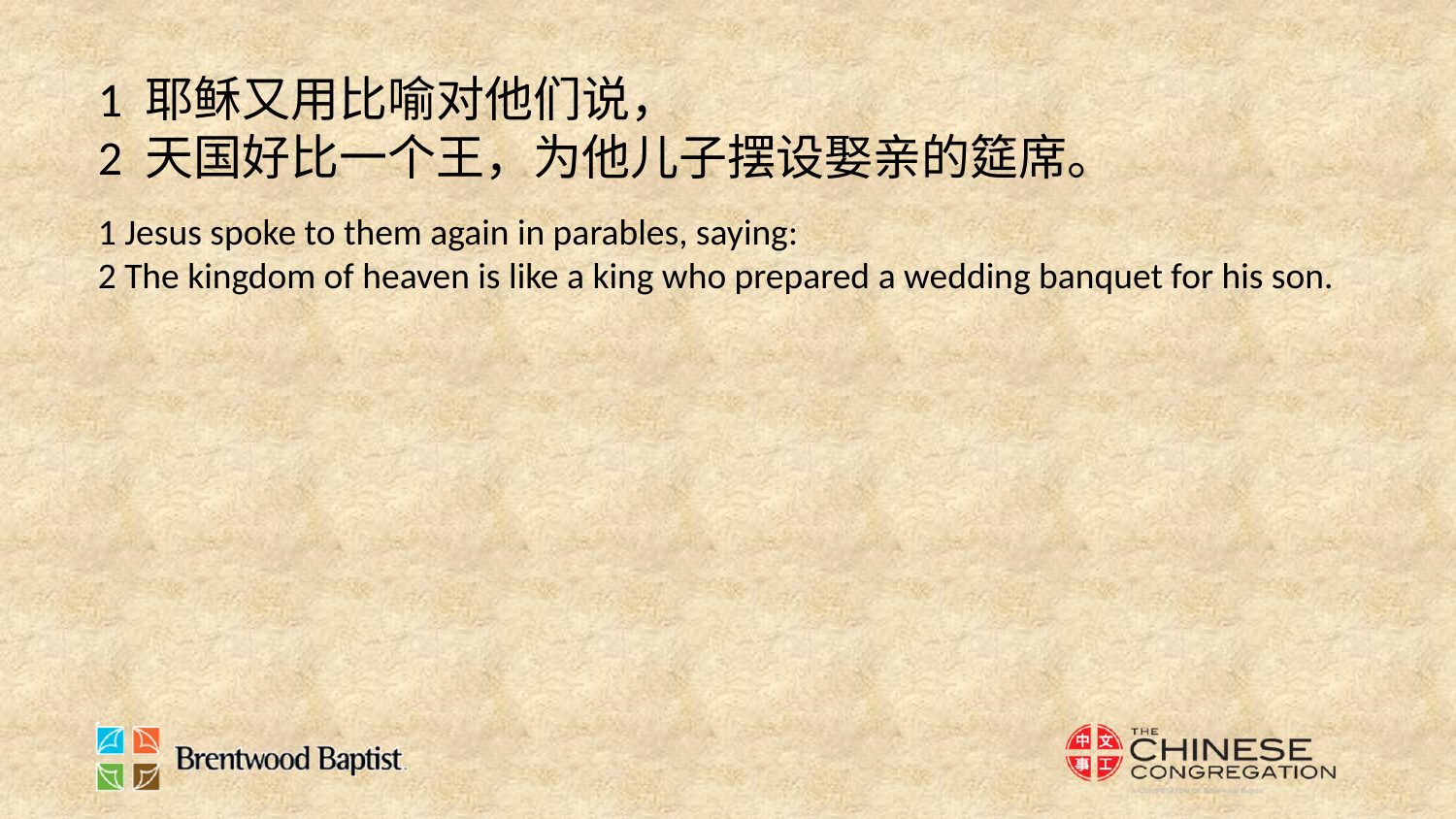

1 耶稣又用比喻对他们说，
2 天国好比一个王，为他儿子摆设娶亲的筵席。

1 Jesus spoke to them again in parables, saying:
2 The kingdom of heaven is like a king who prepared a wedding banquet for his son.